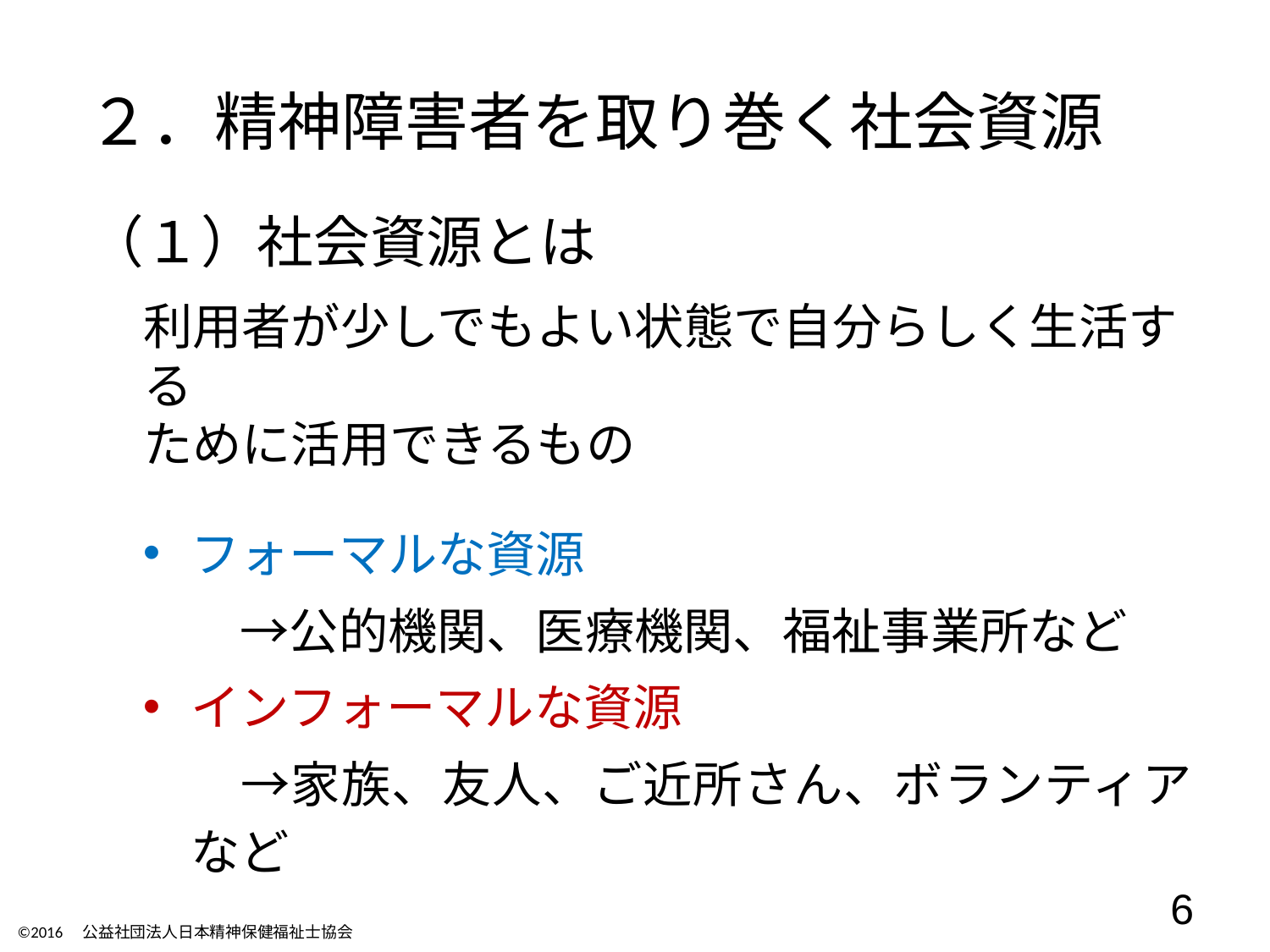

２．精神障害者を取り巻く社会資源
（１）社会資源とは
利用者が少しでもよい状態で自分らしく生活する
ために活用できるもの
フォーマルな資源
　→公的機関、医療機関、福祉事業所など
インフォーマルな資源
　→家族、友人、ご近所さん、ボランティアなど

6
©2016　公益社団法人日本精神保健福祉士協会